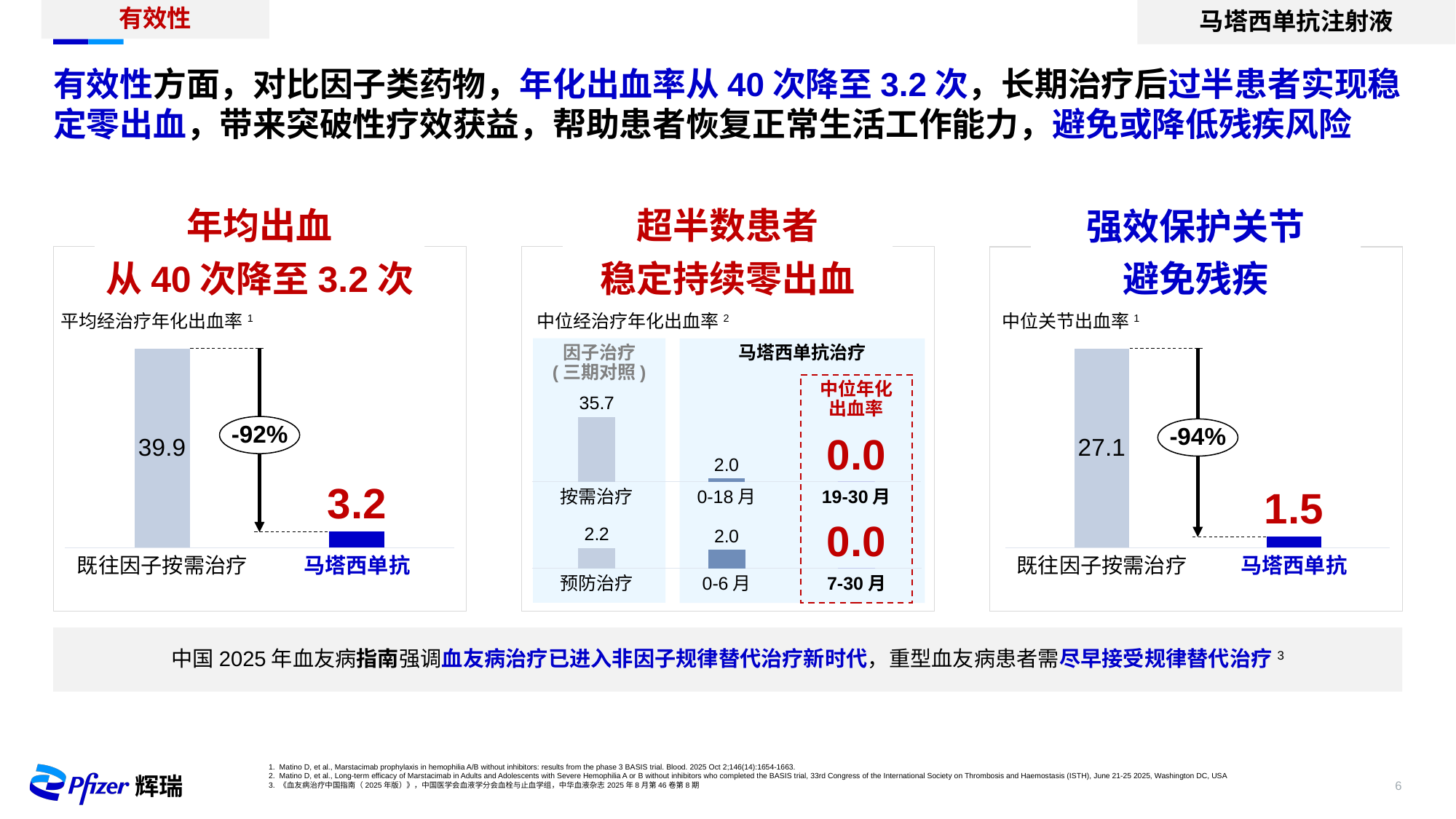

有效性
马塔西单抗注射液
有效性方面，对比因子类药物，年化出血率从40次降至3.2次，长期治疗后过半患者实现稳定零出血，带来突破性疗效获益，帮助患者恢复正常生活工作能力，避免或降低残疾风险
强效保护关节
避免残疾

年均出血
从40次降至3.2次

超半数患者
稳定持续零出血

### Chart

| Category |  |
|---|---|

### Chart

| Category |  |
|---|---|
平均经治疗年化出血率1
中位经治疗年化出血率2
中位关节出血率1
因子治疗
(三期对照)
马塔西单抗治疗

### Chart

| Category |  |
|---|---|
中位年化
出血率
-92%
-94%
0.0
按需治疗
0-18月
19-30月

### Chart

| Category |  |
|---|---|
0.0
既往因子按需治疗
马塔西单抗
既往因子按需治疗
马塔西单抗
预防治疗
0-6月
7-30月
中国2025年血友病指南强调血友病治疗已进入非因子规律替代治疗新时代，重型血友病患者需尽早接受规律替代治疗3
Matino D, et al., Marstacimab prophylaxis in hemophilia A/B without inhibitors: results from the phase 3 BASIS trial. Blood. 2025 Oct 2;146(14):1654-1663.
Matino D, et al., Long-term efficacy of Marstacimab in Adults and Adolescents with Severe Hemophilia A or B without inhibitors who completed the BASIS trial, 33rd Congress of the International Society on Thrombosis and Haemostasis (ISTH), June 21-25 2025, Washington DC, USA
《血友病治疗中国指南（2025年版）》，中国医学会血液学分会血栓与止血学组，中华血液杂志2025年8月第46卷第8期